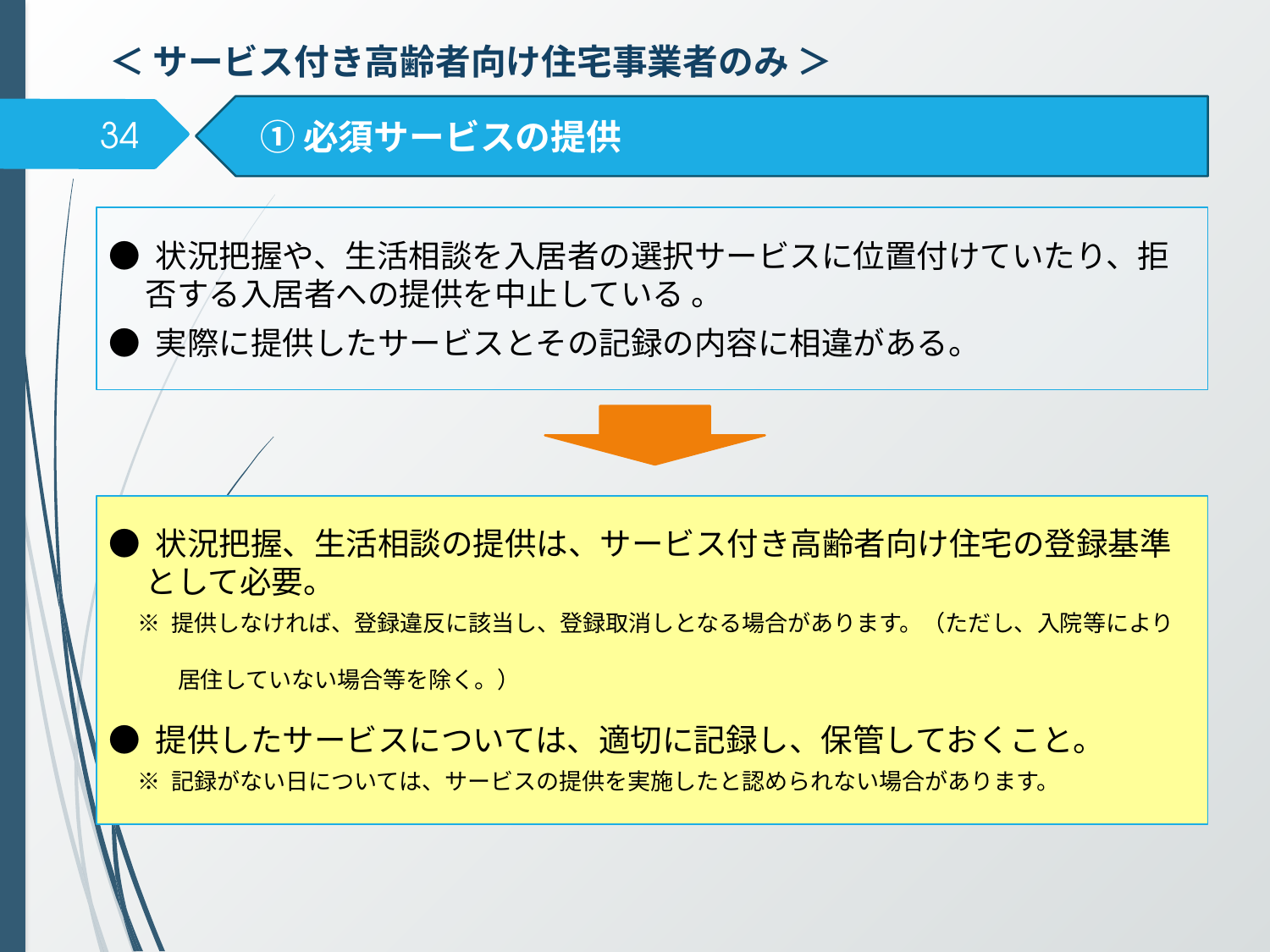

＜ サービス付き高齢者向け住宅事業者のみ ＞
　① 必須サービスの提供
34
● 状況把握や、生活相談を入居者の選択サービスに位置付けていたり、拒
    否する入居者への提供を中止している 。
● 実際に提供したサービスとその記録の内容に相違がある。

● 状況把握、生活相談の提供は、サービス付き高齢者向け住宅の登録基準
    として必要。
    ※ 提供しなければ、登録違反に該当し、登録取消しとなる場合があります。（ただし、入院等により
　　　居住していない場合等を除く。）

● 提供したサービスについては、適切に記録し、保管しておくこと。
    ※ 記録がない日については、サービスの提供を実施したと認められない場合があります。